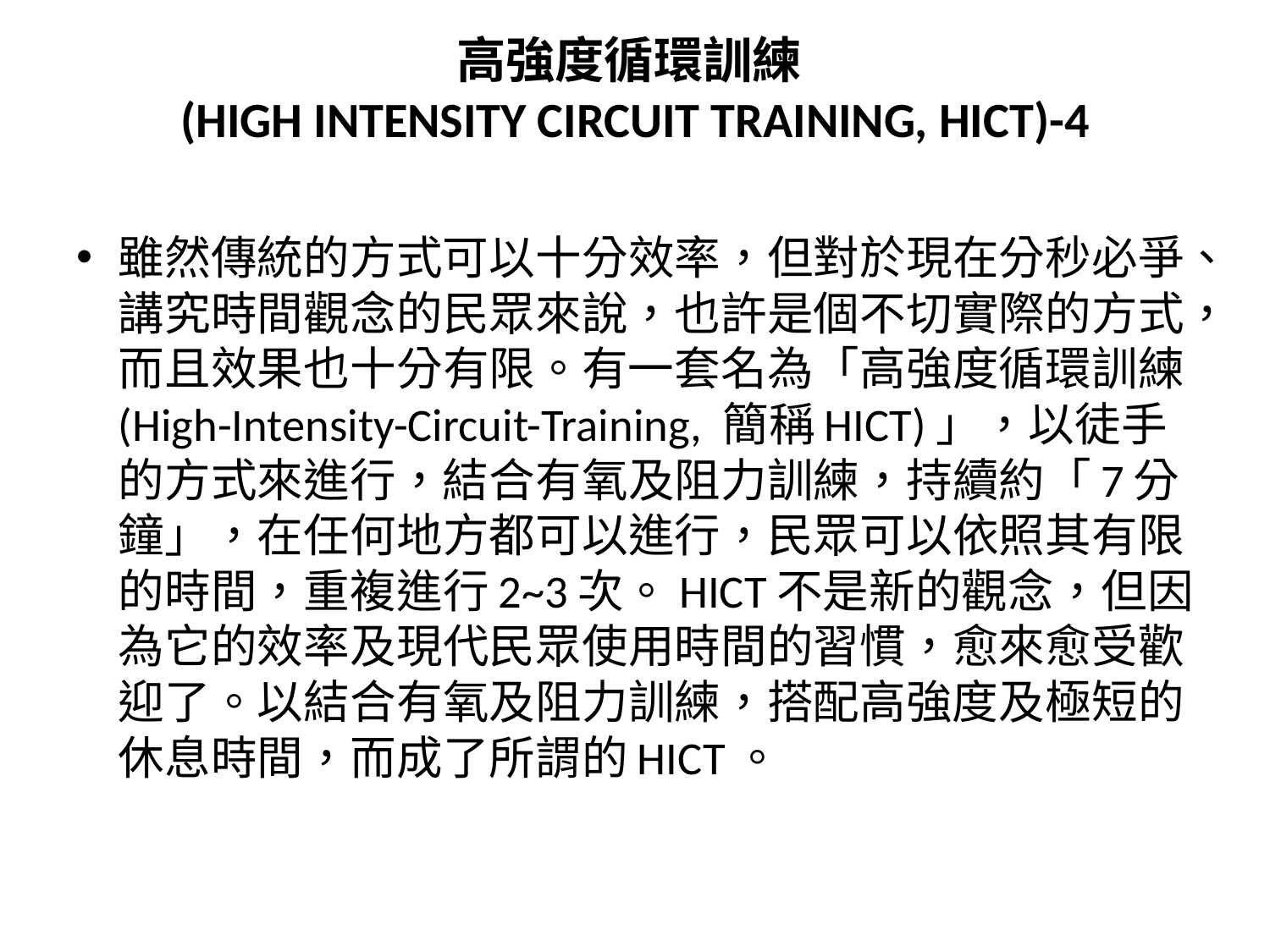

# 高強度循環訓練 (HIGH INTENSITY CIRCUIT TRAINING, HICT)-4
雖然傳統的方式可以十分效率，但對於現在分秒必爭、講究時間觀念的民眾來說，也許是個不切實際的方式，而且效果也十分有限。有一套名為「高強度循環訓練(High-Intensity-Circuit-Training, 簡稱HICT)」，以徒手的方式來進行，結合有氧及阻力訓練，持續約「7分鐘」，在任何地方都可以進行，民眾可以依照其有限的時間，重複進行2~3次。HICT不是新的觀念，但因為它的效率及現代民眾使用時間的習慣，愈來愈受歡迎了。以結合有氧及阻力訓練，搭配高強度及極短的休息時間，而成了所謂的HICT。